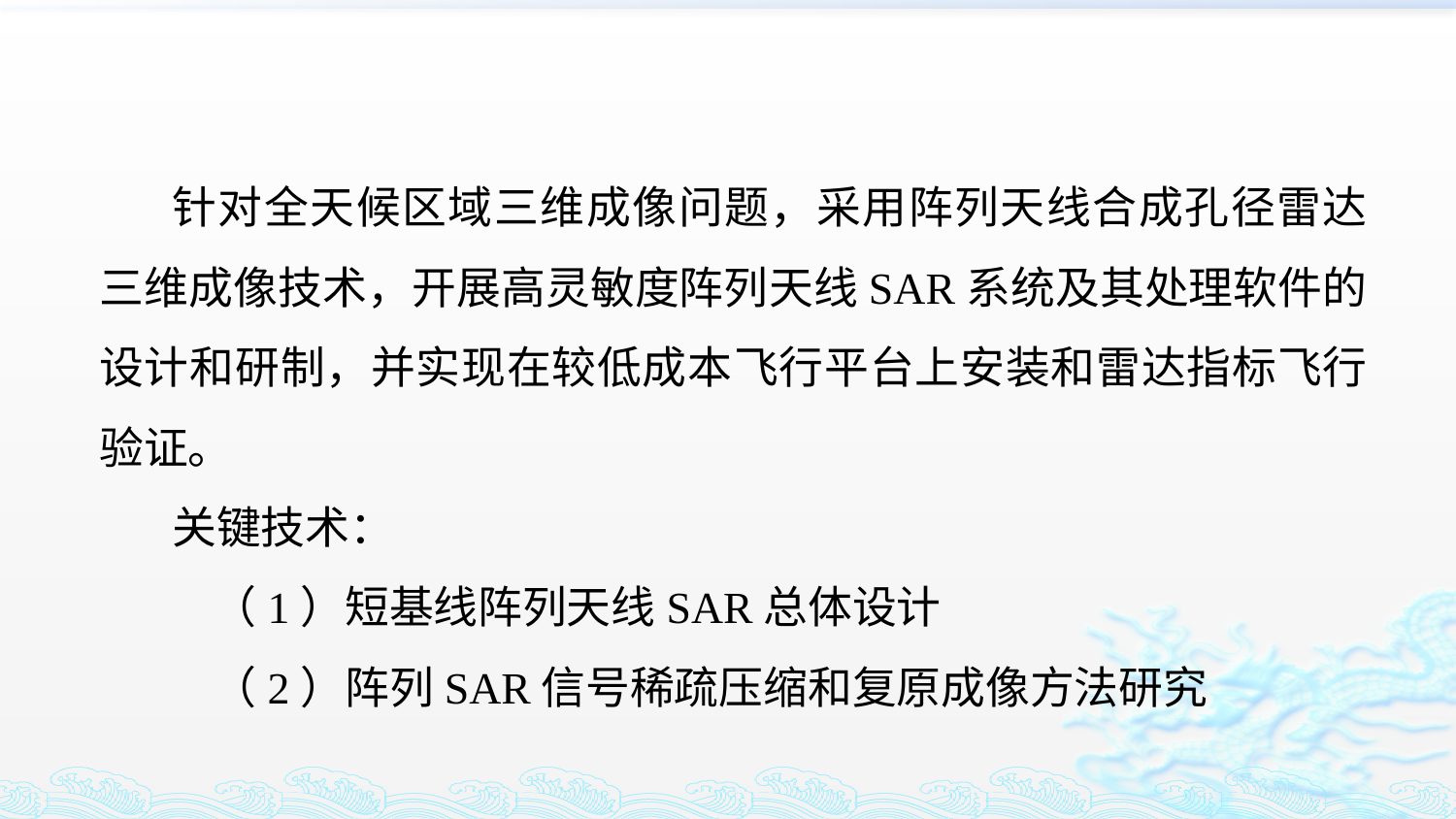

针对全天候区域三维成像问题，采用阵列天线合成孔径雷达三维成像技术，开展高灵敏度阵列天线SAR系统及其处理软件的设计和研制，并实现在较低成本飞行平台上安装和雷达指标飞行验证。
关键技术：
   （1）短基线阵列天线SAR总体设计
   （2）阵列SAR信号稀疏压缩和复原成像方法研究